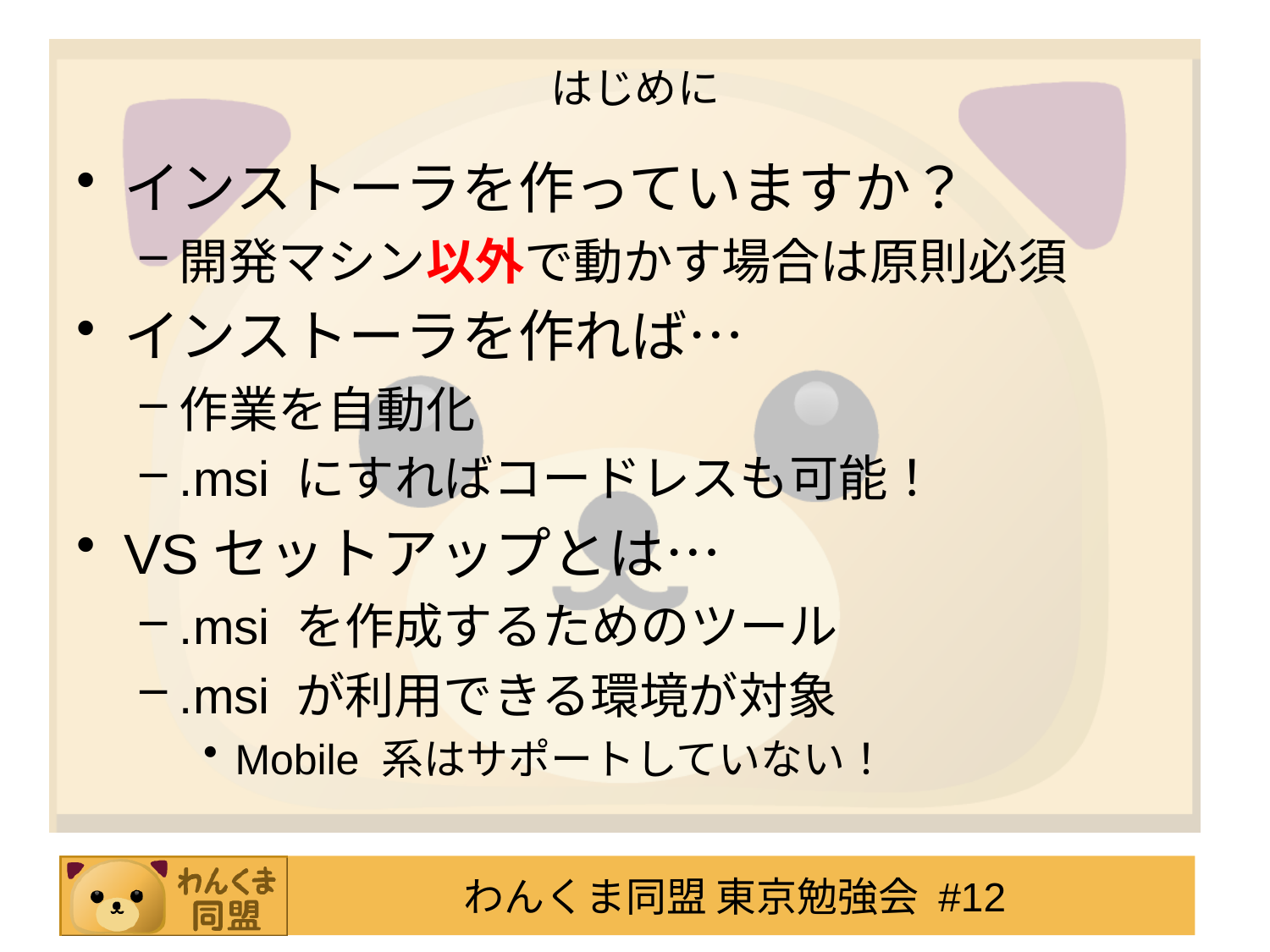

# はじめに
インストーラを作っていますか？
開発マシン以外で動かす場合は原則必須
インストーラを作れば…
作業を自動化
.msi にすればコードレスも可能！
VSセットアップとは…
.msi を作成するためのツール
.msi が利用できる環境が対象
Mobile 系はサポートしていない！